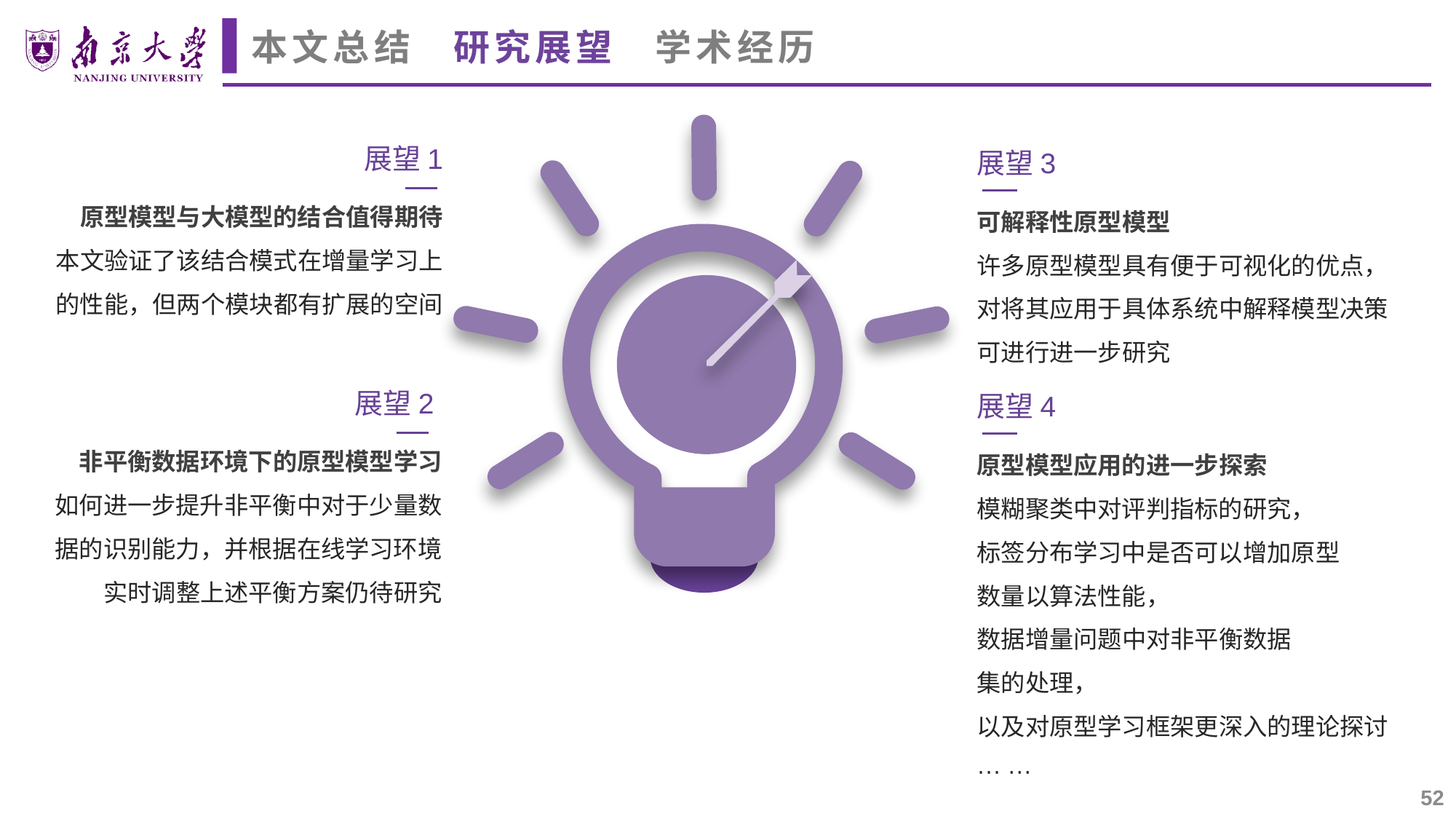

本文总结   研究展望   学术经历

展望1
展望3

原型模型与大模型的结合值得期待
本文验证了该结合模式在增量学习上的性能，但两个模块都有扩展的空间
可解释性原型模型
许多原型模型具有便于可视化的优点，对将其应用于具体系统中解释模型决策可进行进一步研究

展望2
展望4
非平衡数据环境下的原型模型学习
如何进一步提升非平衡中对于少量数据的识别能力，并根据在线学习环境实时调整上述平衡方案仍待研究

原型模型应用的进一步探索
模糊聚类中对评判指标的研究，
标签分布学习中是否可以增加原型
数量以算法性能，
数据增量问题中对非平衡数据
集的处理，
以及对原型学习框架更深入的理论探讨
··· ···

52